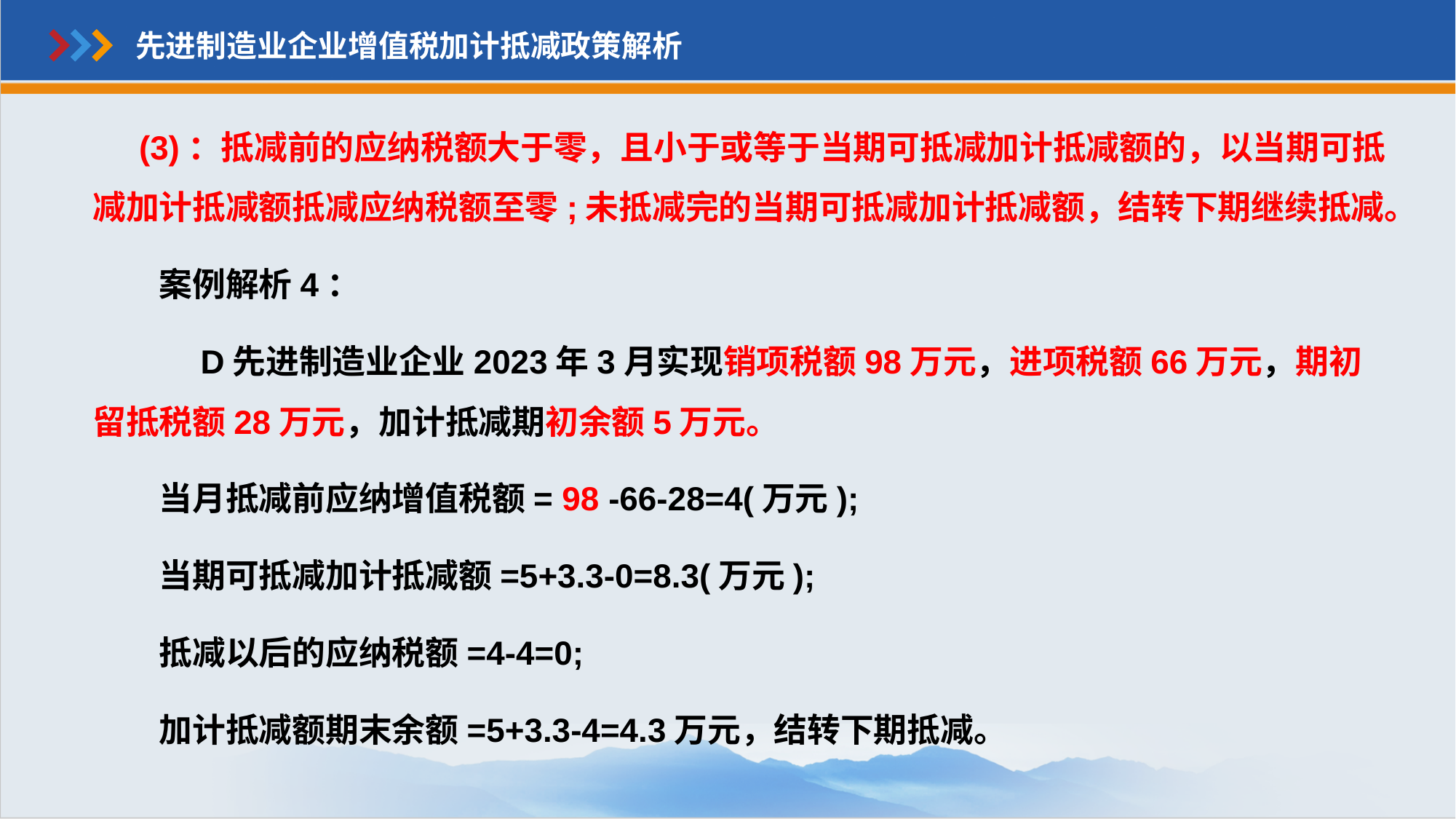

先进制造业企业增值税加计抵减政策解析

     (3)：抵减前的应纳税额大于零，且小于或等于当期可抵减加计抵减额的，以当期可抵减加计抵减额抵减应纳税额至零;未抵减完的当期可抵减加计抵减额，结转下期继续抵减。
　　案例解析4：
　　　D先进制造业企业2023年3月实现销项税额98万元，进项税额66万元，期初留抵税额28万元，加计抵减期初余额5万元。
　　当月抵减前应纳增值税额= 98 -66-28=4(万元);
　　当期可抵减加计抵减额=5+3.3-0=8.3(万元);
　　抵减以后的应纳税额=4-4=0;
　　加计抵减额期末余额=5+3.3-4=4.3万元，结转下期抵减。